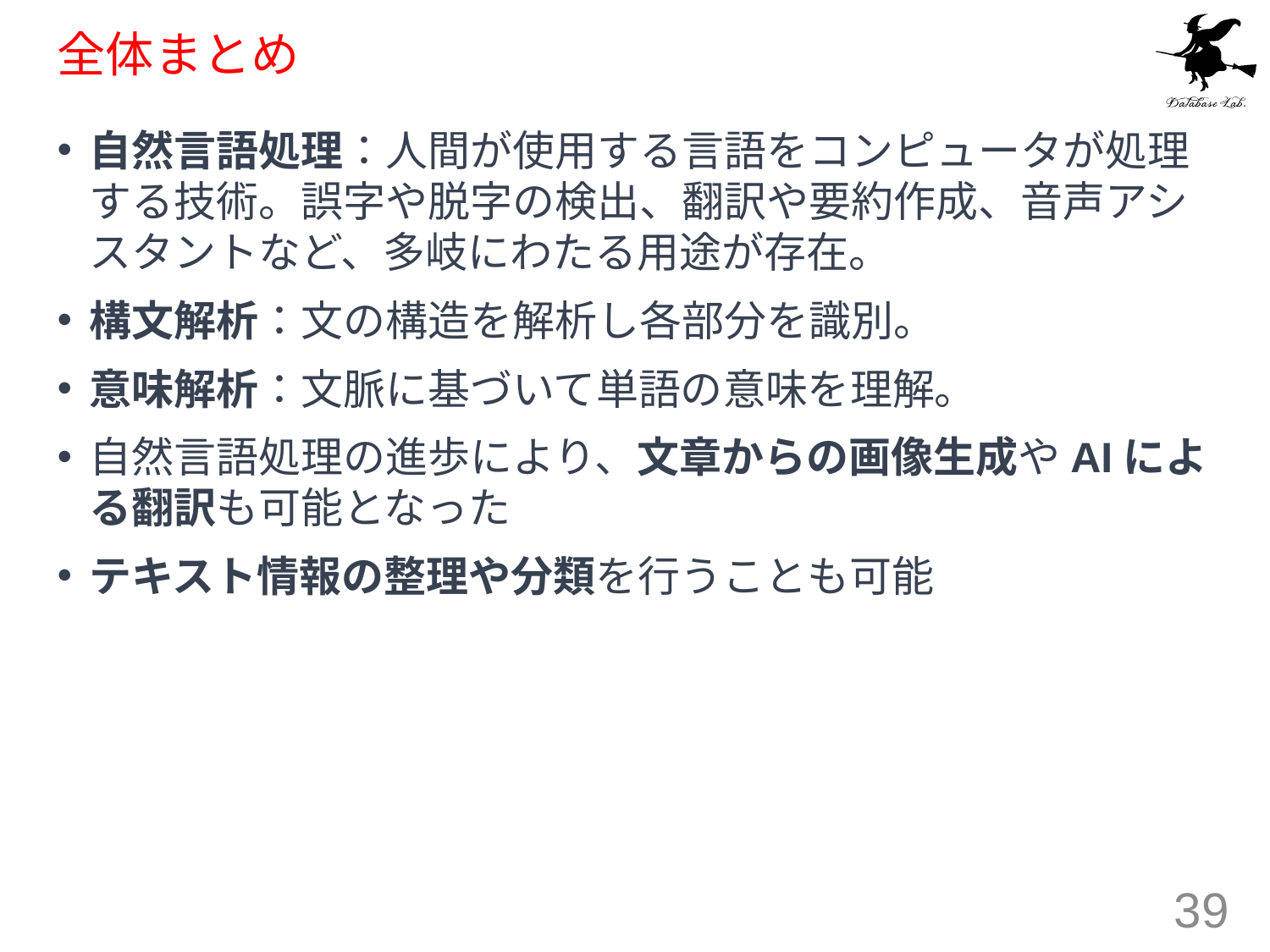

# 全体まとめ
自然言語処理：人間が使用する言語をコンピュータが処理する技術。誤字や脱字の検出、翻訳や要約作成、音声アシスタントなど、多岐にわたる用途が存在。
構文解析：文の構造を解析し各部分を識別。
意味解析：文脈に基づいて単語の意味を理解。
自然言語処理の進歩により、文章からの画像生成やAIによる翻訳も可能となった
テキスト情報の整理や分類を行うことも可能
39